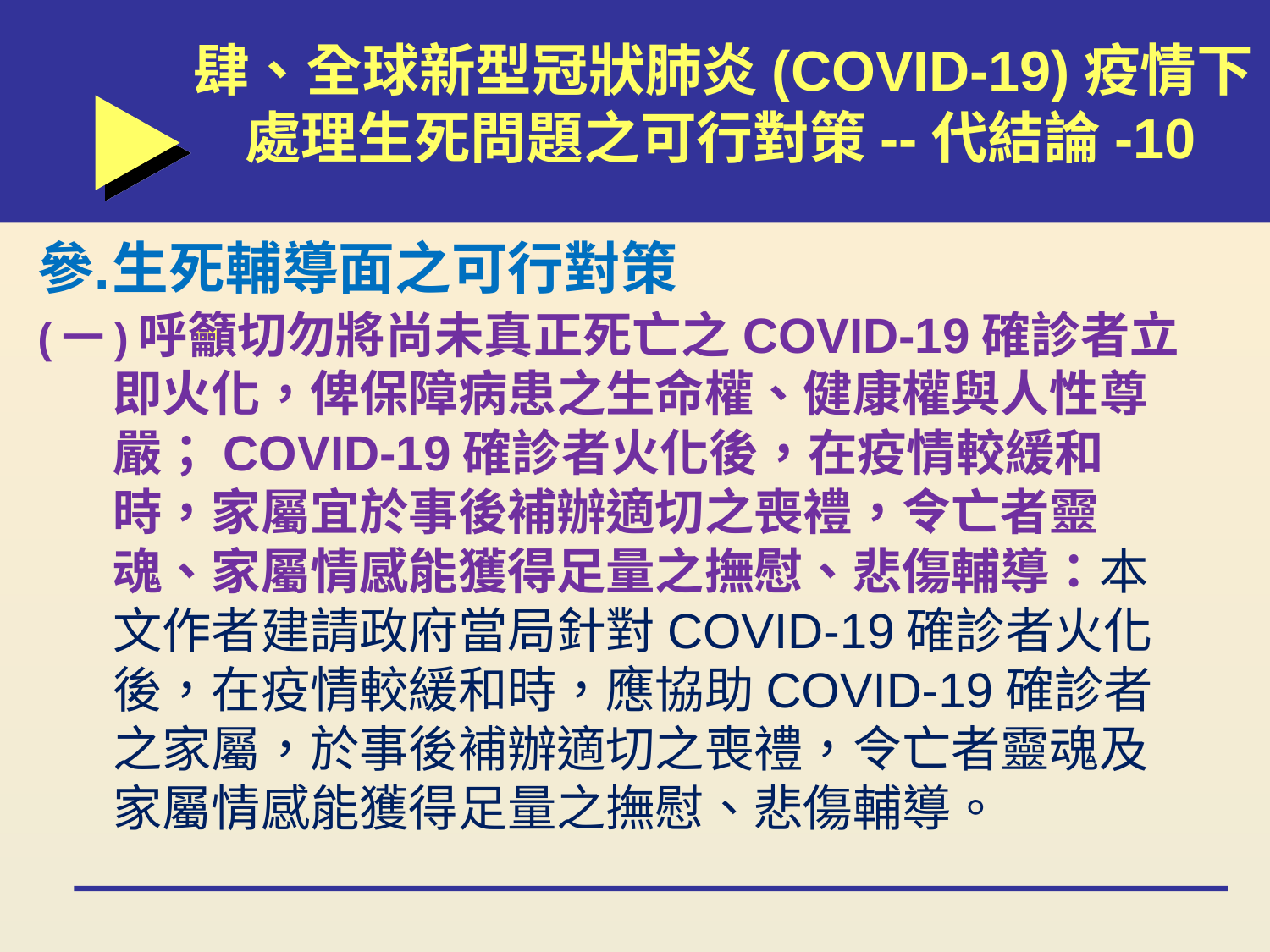

肆、全球新型冠狀肺炎(COVID-19)疫情下
    處理生死問題之可行對策--代結論-10
-
生死輔導面之可行對策
(一)呼籲切勿將尚未真正死亡之COVID-19確診者立即火化，俾保障病患之生命權、健康權與人性尊嚴；COVID-19確診者火化後，在疫情較緩和時，家屬宜於事後補辦適切之喪禮，令亡者靈魂、家屬情感能獲得足量之撫慰、悲傷輔導：本文作者建請政府當局針對COVID-19確診者火化後，在疫情較緩和時，應協助COVID-19確診者之家屬，於事後補辦適切之喪禮，令亡者靈魂及家屬情感能獲得足量之撫慰、悲傷輔導。